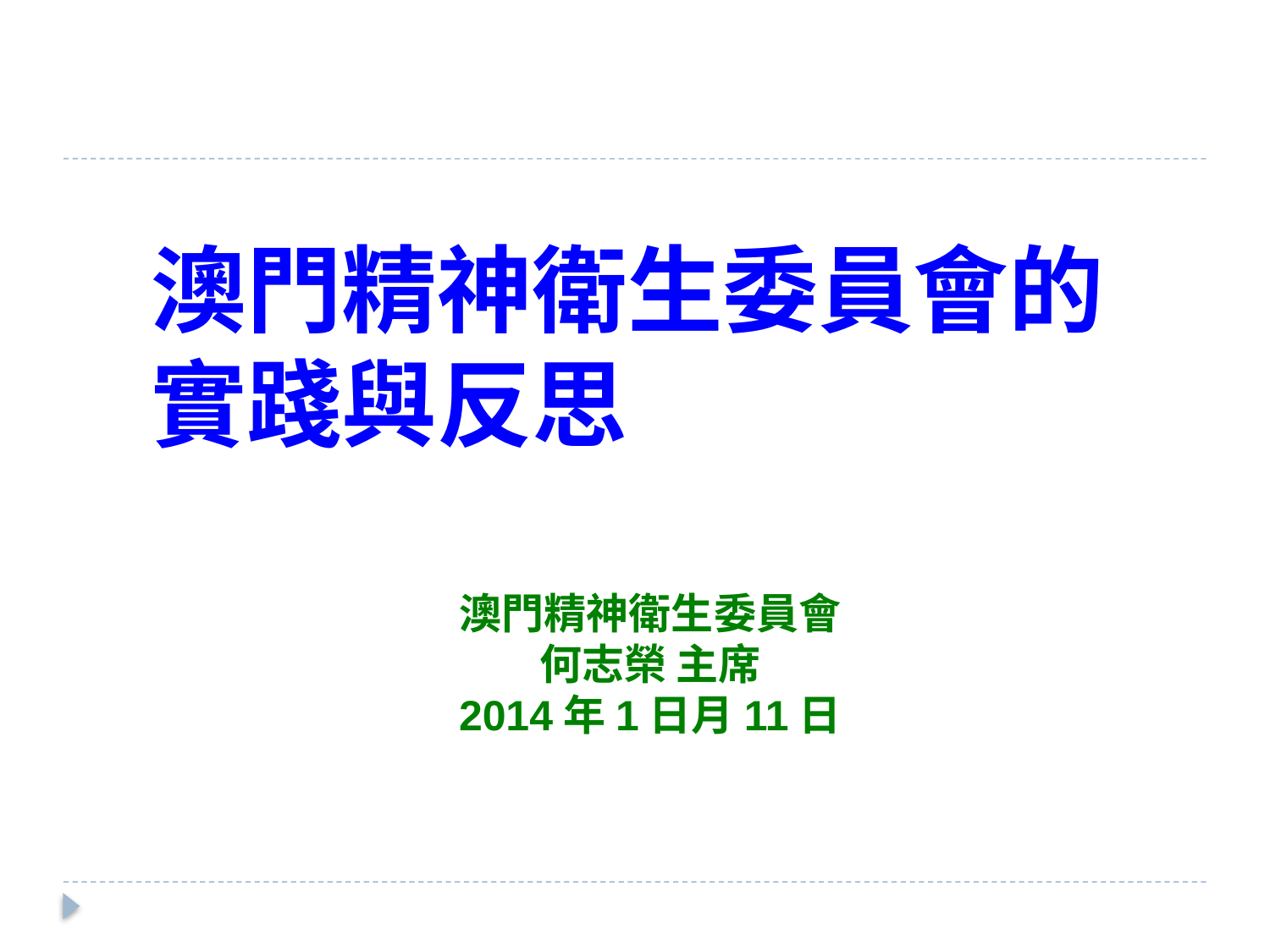

澳門精神衛生委員會的實踐與反思

澳門精神衛生委員會
何志榮 主席
2014年1日月11日